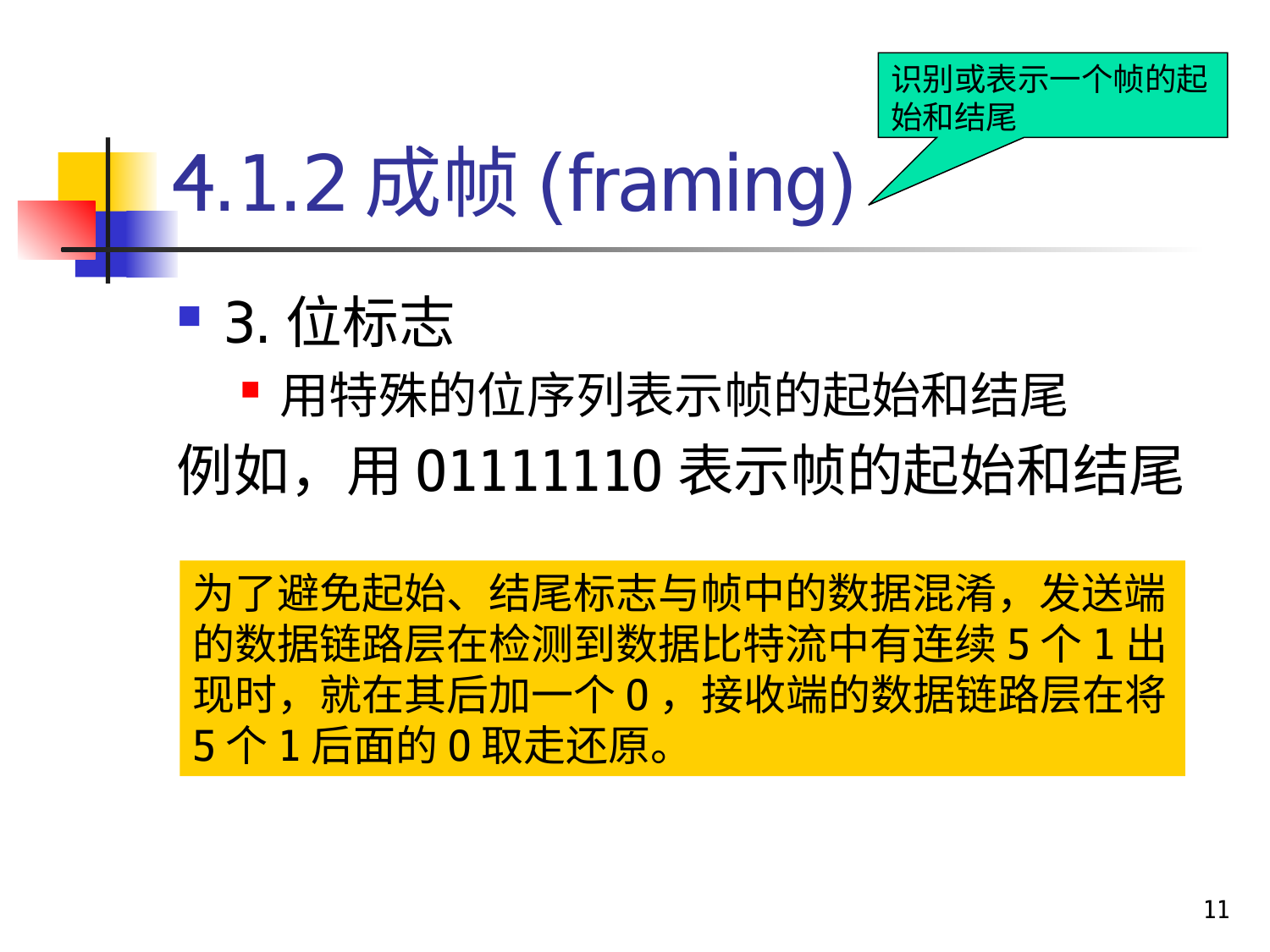

# 4.1.2成帧(framing)
识别或表示一个帧的起始和结尾
3.位标志
用特殊的位序列表示帧的起始和结尾
例如，用01111110表示帧的起始和结尾
为了避免起始、结尾标志与帧中的数据混淆，发送端的数据链路层在检测到数据比特流中有连续5个1出现时，就在其后加一个0，接收端的数据链路层在将5个1后面的0取走还原。
11